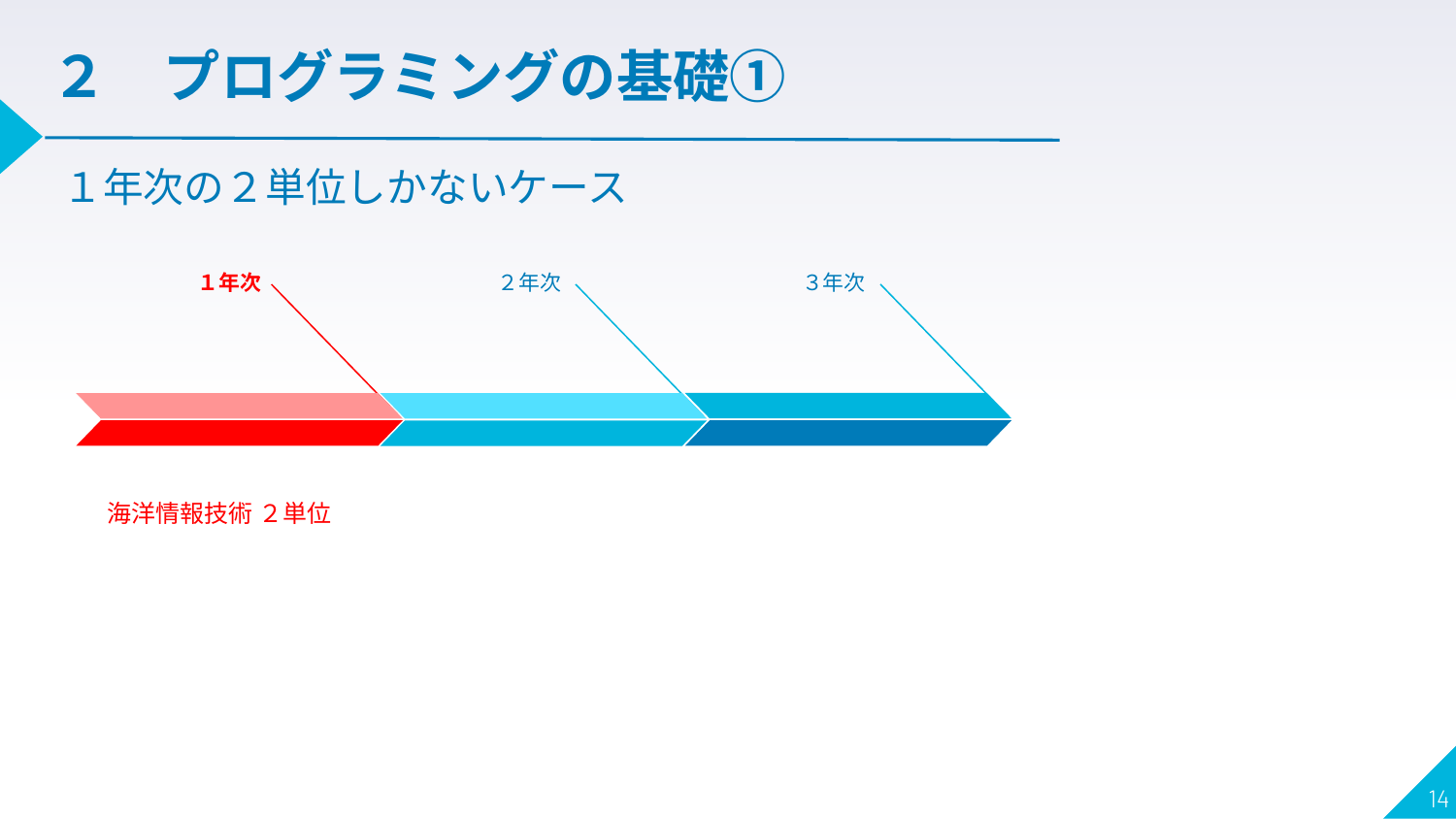

２　プログラミングの基礎①
１年次の２単位しかないケース
２年次

３年次

１年次

海洋情報技術 ２単位
14